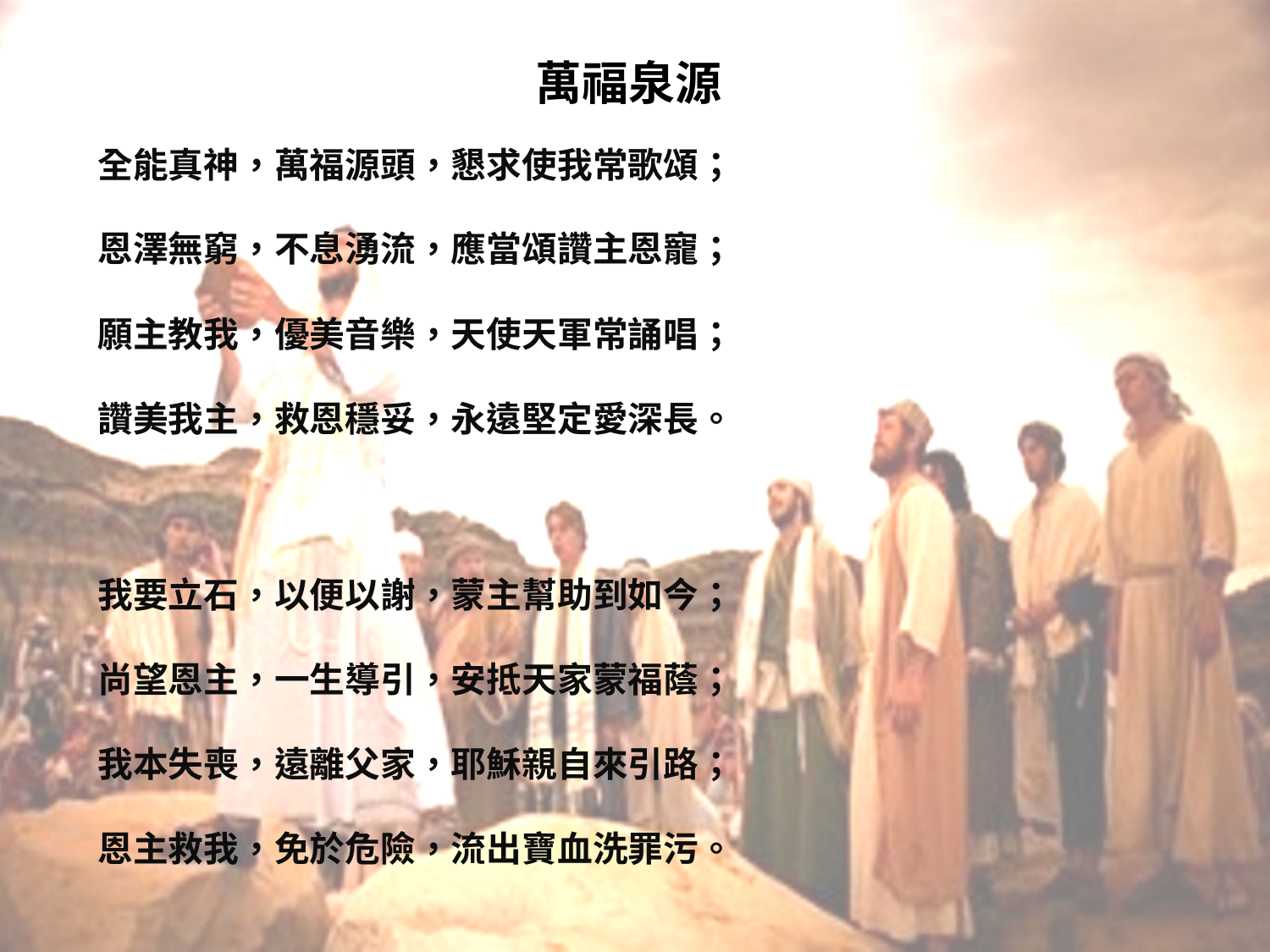

# 萬福泉源
全能真神，萬福源頭，懇求使我常歌頌；
恩澤無窮，不息湧流，應當頌讚主恩寵；
願主教我，優美音樂，天使天軍常誦唱；
讚美我主，救恩穩妥，永遠堅定愛深長。
我要立石，以便以謝，蒙主幫助到如今；
尚望恩主，一生導引，安抵天家蒙福蔭；
我本失喪，遠離父家，耶穌親自來引路；
恩主救我，免於危險，流出寶血洗罪污。
浩大恩典，每日加添，主恩難報永虧欠；
願主恩惠，如鏈相牽，繫我心與主相連；
主我深知，內心軟弱，總是偏行走己路；
獻我身心，求加烙印，與主同在蒙祝福。